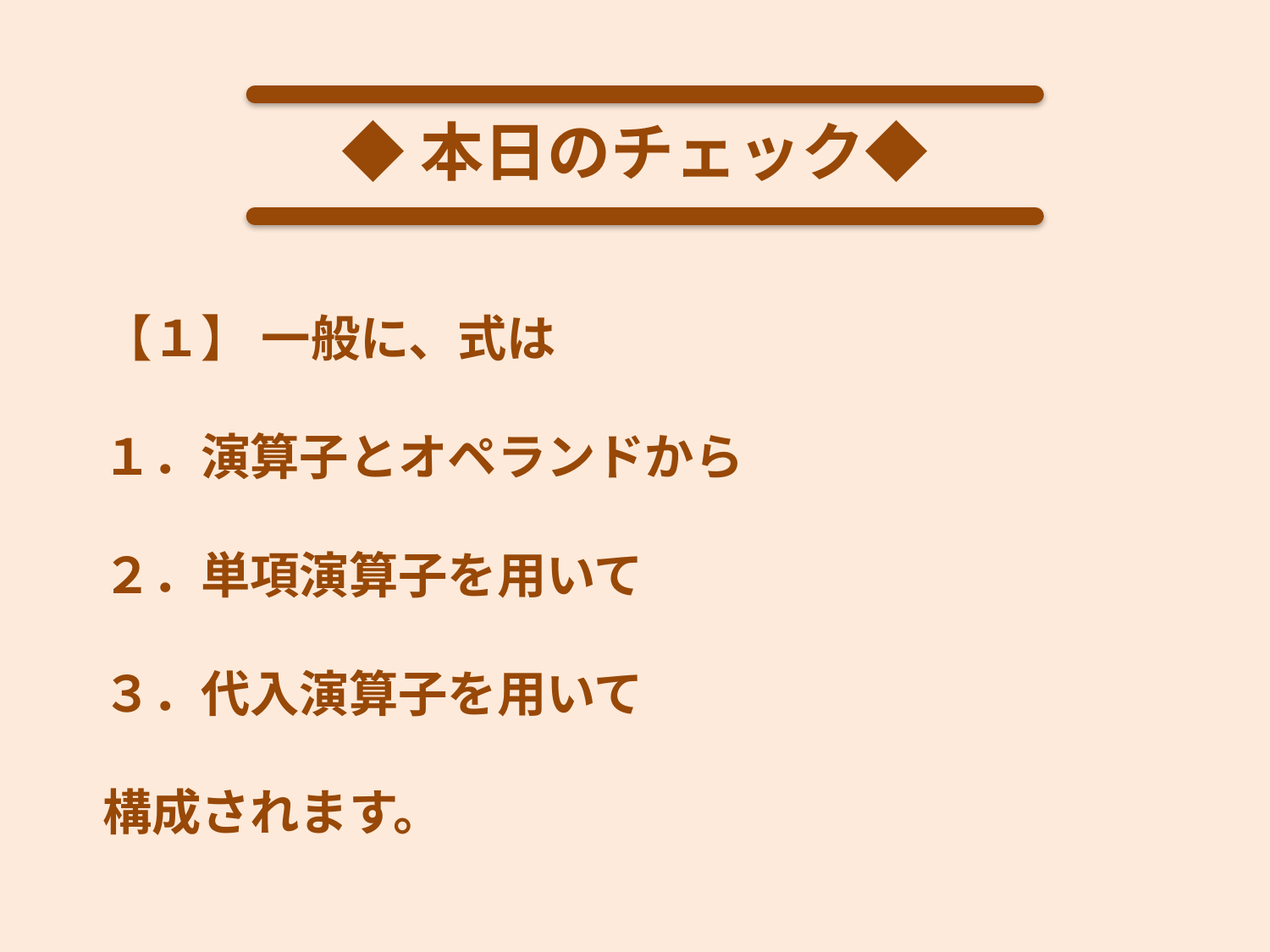

◆本日のチェック◆

【１】 一般に、式は

１．演算子とオペランドから

２．単項演算子を用いて

３．代入演算子を用いて

構成されます。